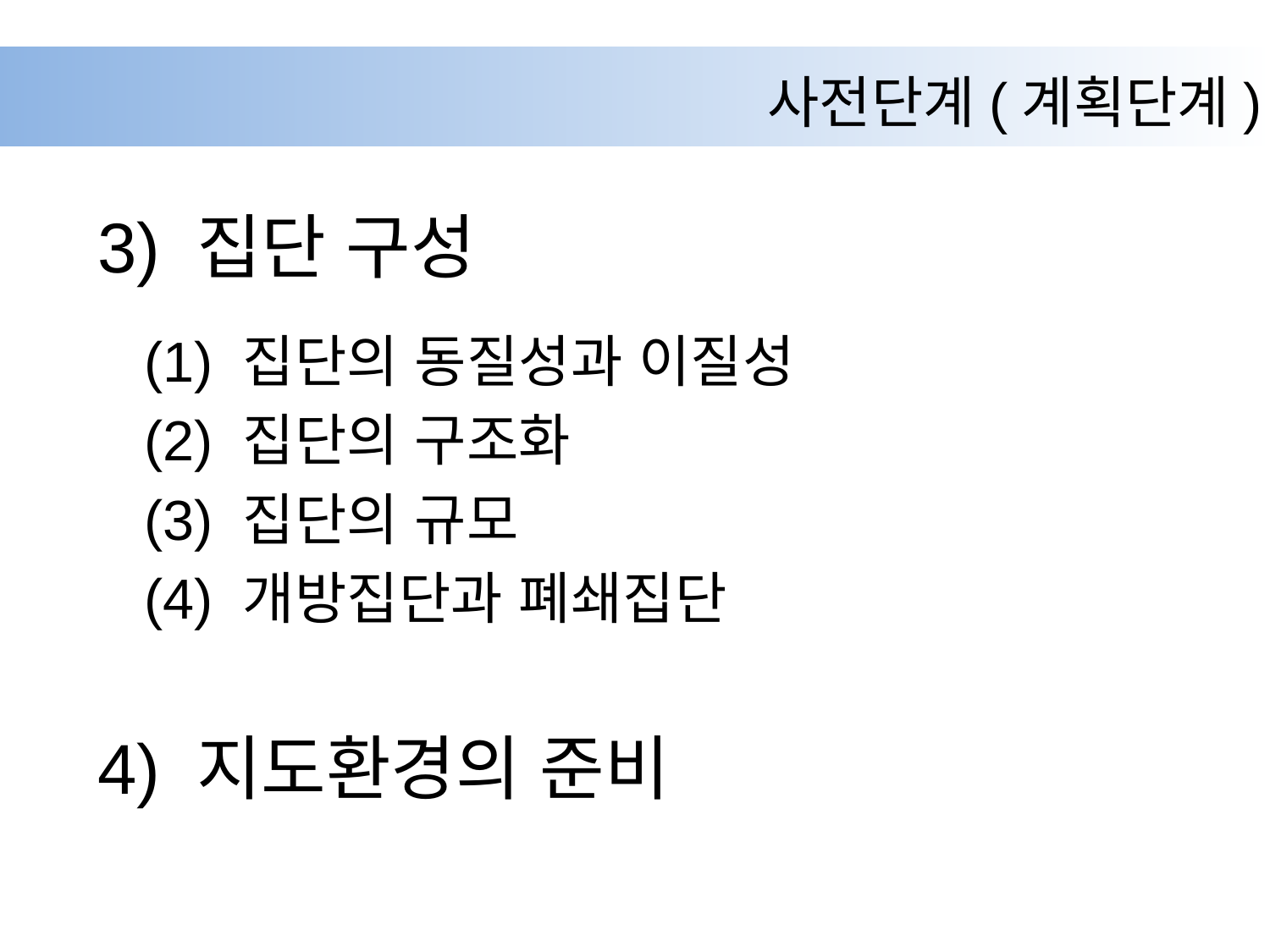

# 사전단계(계획단계)

3) 집단 구성

   (1) 집단의 동질성과 이질성
   (2) 집단의 구조화
   (3) 집단의 규모
   (4) 개방집단과 폐쇄집단

4) 지도환경의 준비